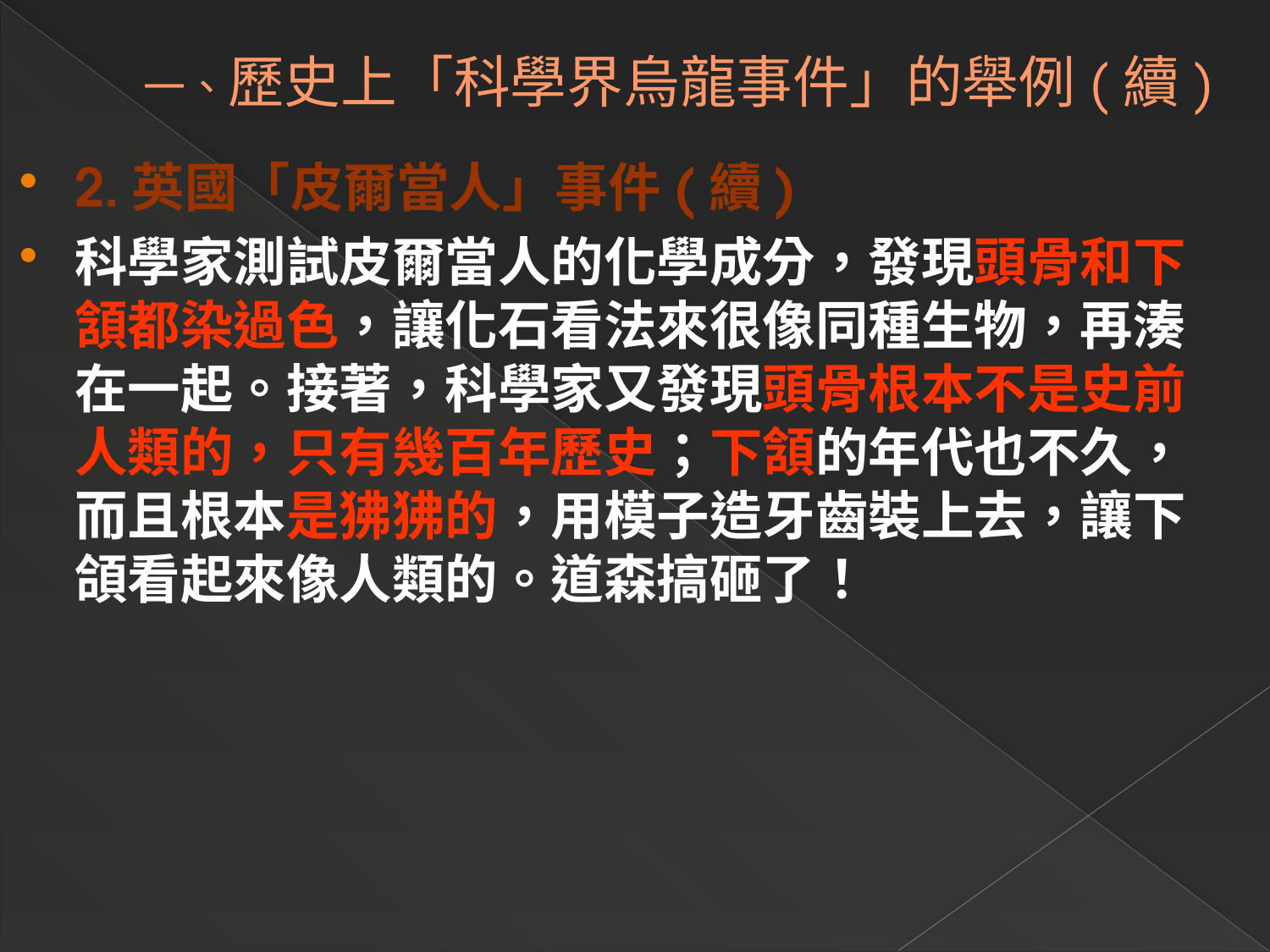

# 一、歷史上「科學界烏龍事件」的舉例(續)
2.英國「皮爾當人」事件(續)
科學家測試皮爾當人的化學成分，發現頭骨和下頷都染過色，讓化石看法來很像同種生物，再湊在一起。接著，科學家又發現頭骨根本不是史前人類的，只有幾百年歷史；下頷的年代也不久，而且根本是狒狒的，用模子造牙齒裝上去，讓下頜看起來像人類的。道森搞砸了！